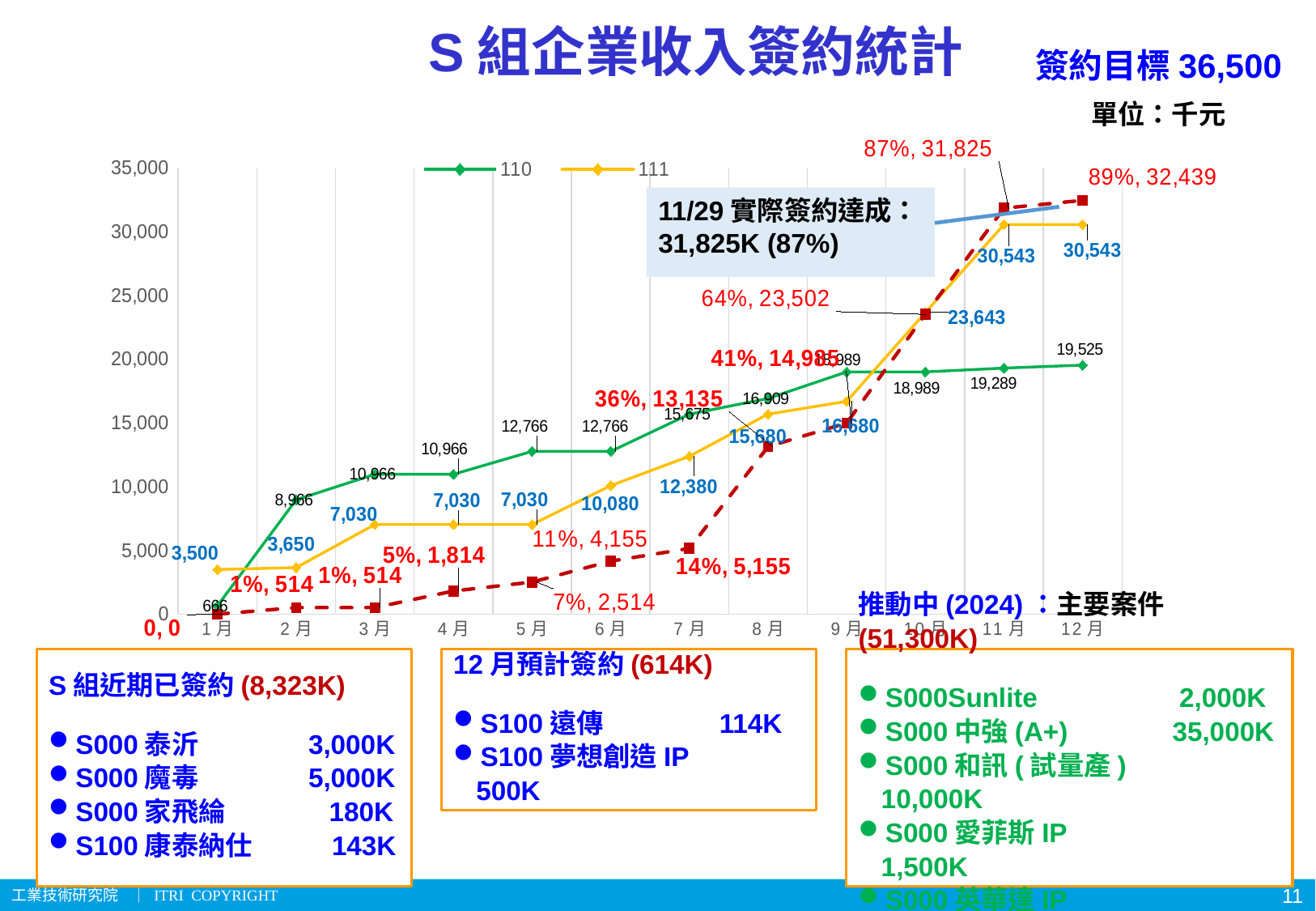

# S組企業收入簽約統計
簽約目標36,500
單位：千元

### Chart

| Category | 110 | 111 | 112 |
|---|---|---|---|
| 1月 | 666.0 | 3500.0 | 0.0 |
| 2月 | 8966.0 | 3650.0 | 514.0 |
| 3月 | 10966.0 | 7030.0 | 514.0 |
| 4月 | 10966.0 | 7030.0 | 1814.0 |
| 5月 | 12766.0 | 7030.0 | 2514.0 |
| 6月 | 12766.0 | 10080.0 | 4155.0 |
| 7月 | 15675.0 | 12380.0 | 5155.0 |
| 8月 | 16909.0 | 15680.0 | 13135.0 |
| 9月 | 18989.0 | 16680.0 | 14985.0 |
| 10月 | 18989.0 | 23643.0 | 23502.0 |
| 11月 | 19289.0 | 30543.0 | 31825.0 |
| 12月 | 19525.0 | 30543.0 | 32439.0 |
11/29實際簽約達成：
31,825K (87%)
S組近期已簽約(8,323K)

S000泰沂                 3,000K
S000魔毒                 5,000K
S000家飛綸                180K
S100康泰納仕            143K
推動中(2024)：主要案件(51,300K)

S000Sunlite                   2,000K
S000中強(A+)              35,000K
S000和訊(試量產)        10,000K
S000愛菲斯IP                  1,500K
S000英華達IP                  2,800K
12月預計簽約(614K)

S100遠傳                  114K
S100夢想創造IP       500K